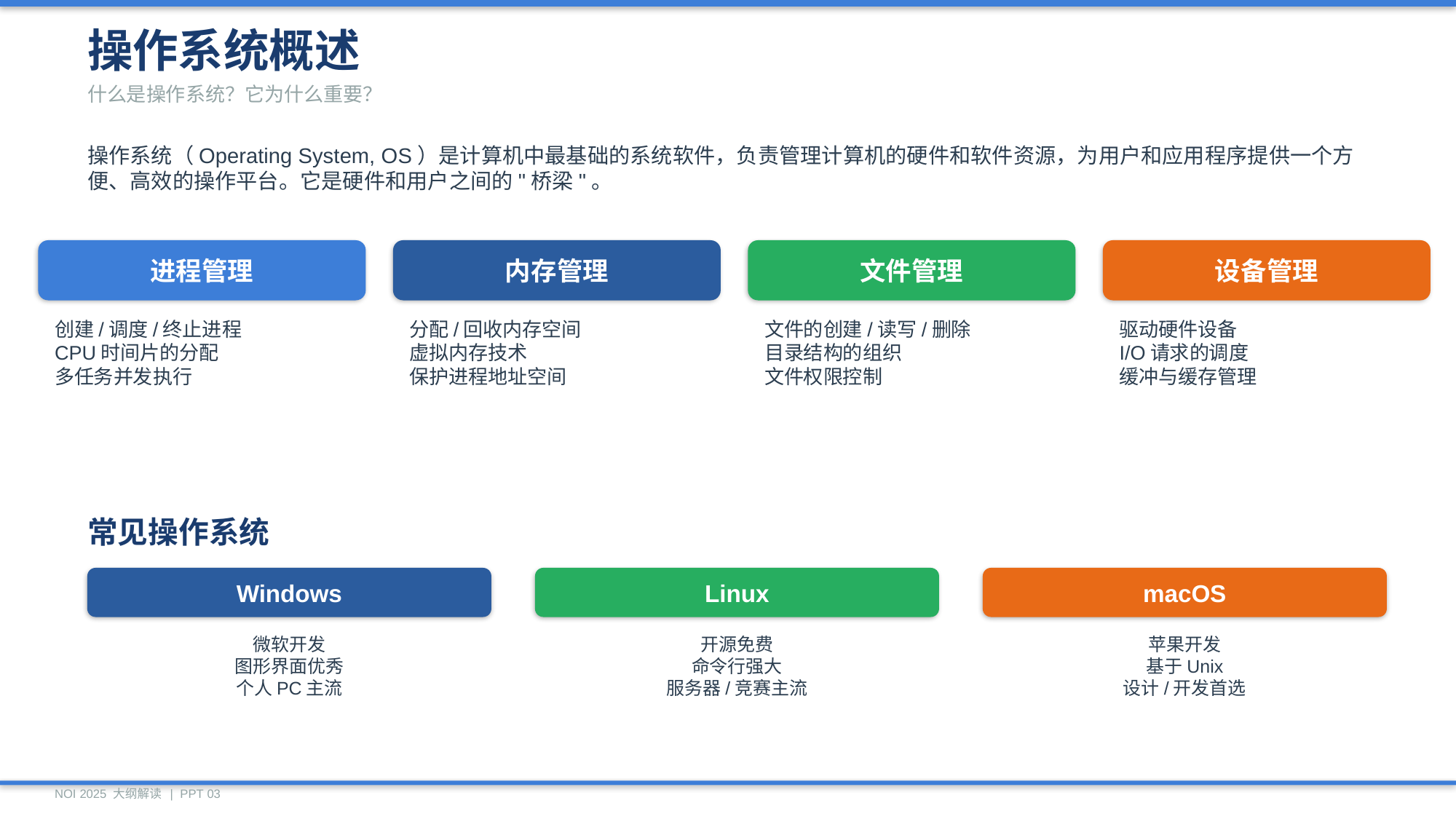

操作系统概述
什么是操作系统？它为什么重要？
操作系统（Operating System, OS）是计算机中最基础的系统软件，负责管理计算机的硬件和软件资源，为用户和应用程序提供一个方便、高效的操作平台。它是硬件和用户之间的"桥梁"。
进程管理
内存管理
文件管理
设备管理
创建/调度/终止进程
CPU时间片的分配
多任务并发执行
分配/回收内存空间
虚拟内存技术
保护进程地址空间
文件的创建/读写/删除
目录结构的组织
文件权限控制
驱动硬件设备
I/O请求的调度
缓冲与缓存管理
常见操作系统
Windows
Linux
macOS
微软开发
图形界面优秀
个人PC主流
开源免费
命令行强大
服务器/竞赛主流
苹果开发
基于Unix
设计/开发首选

NOI 2025 大纲解读  |  PPT 03